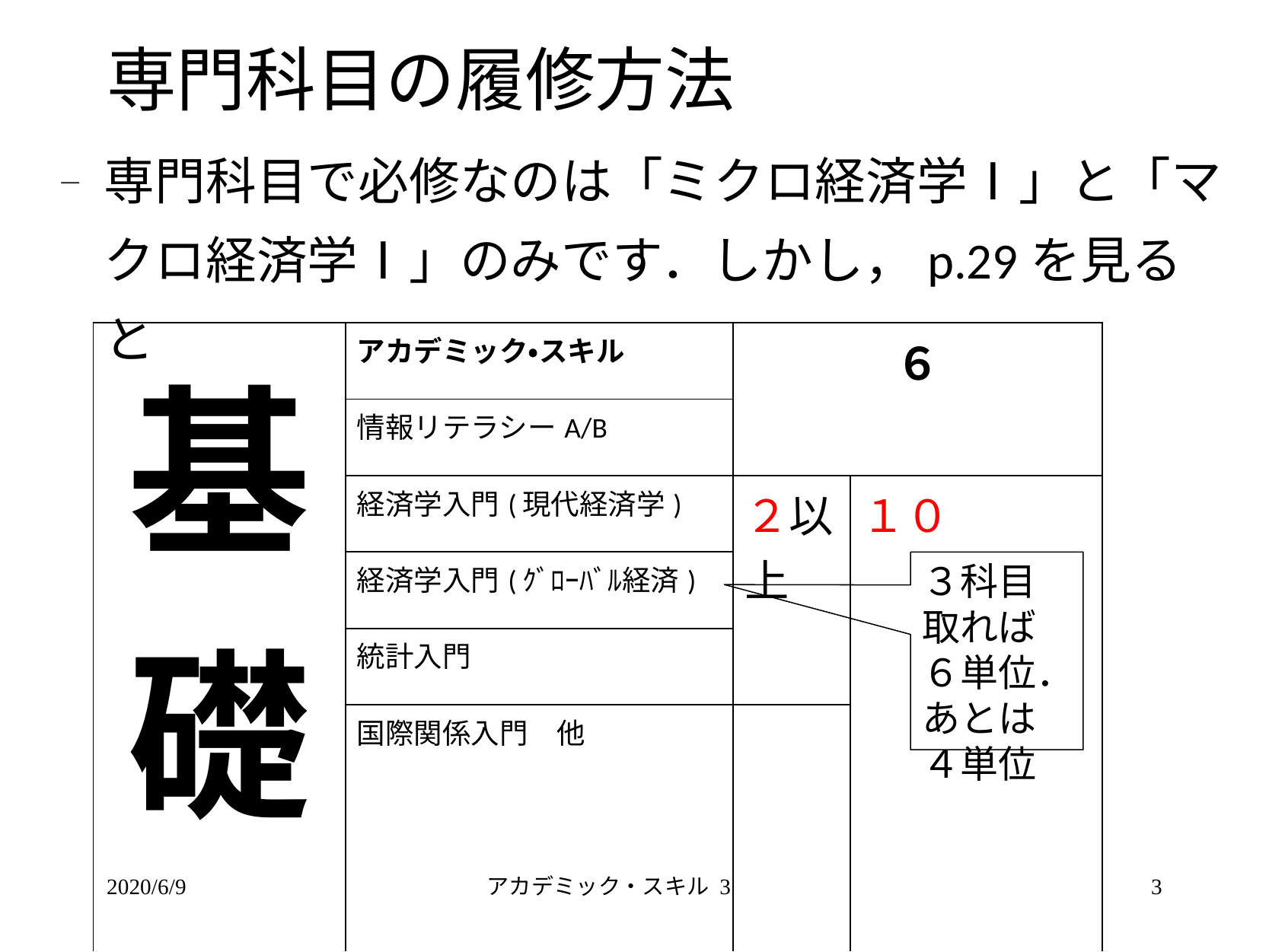

# 専門科目の履修方法
専門科目で必修なのは「ミクロ経済学Ⅰ」と「マクロ経済学Ⅰ」のみです．しかし，p.29を見ると

| 基礎 | アカデミック・スキル | ６ |  |
| --- | --- | --- | --- |
|  | 情報リテラシーA/B |  |  |
|  | 経済学入門(現代経済学) | ２以上 | １０ |
|  | 経済学入門(ｸﾞﾛｰﾊﾞﾙ経済) |  |  |
|  | 統計入門 |  |  |
|  | 国際関係入門　他 |  |  |
３科目取れば６単位．あとは４単位
2020/6/9
アカデミック・スキル 3
3